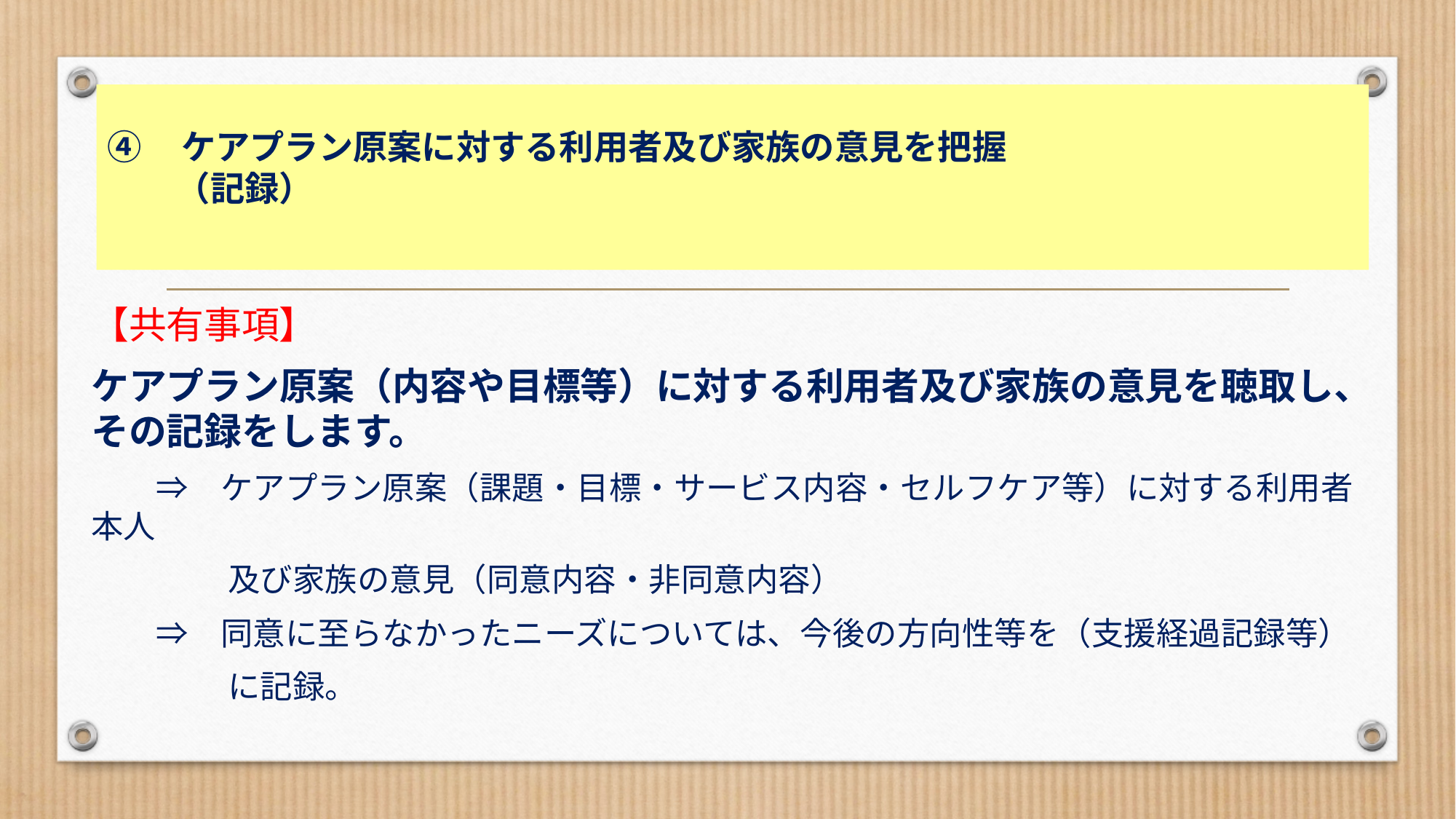

# ④　ケアプラン原案に対する利用者及び家族の意見を把握 　　（記録）
【共有事項】
ケアプラン原案（内容や目標等）に対する利用者及び家族の意見を聴取し、その記録をします。
　　⇒　ケアプラン原案（課題・目標・サービス内容・セルフケア等）に対する利用者本人
　　　　 及び家族の意見（同意内容・非同意内容）
　　⇒　同意に至らなかったニーズについては、今後の方向性等を（支援経過記録等）
　　　　 に記録。